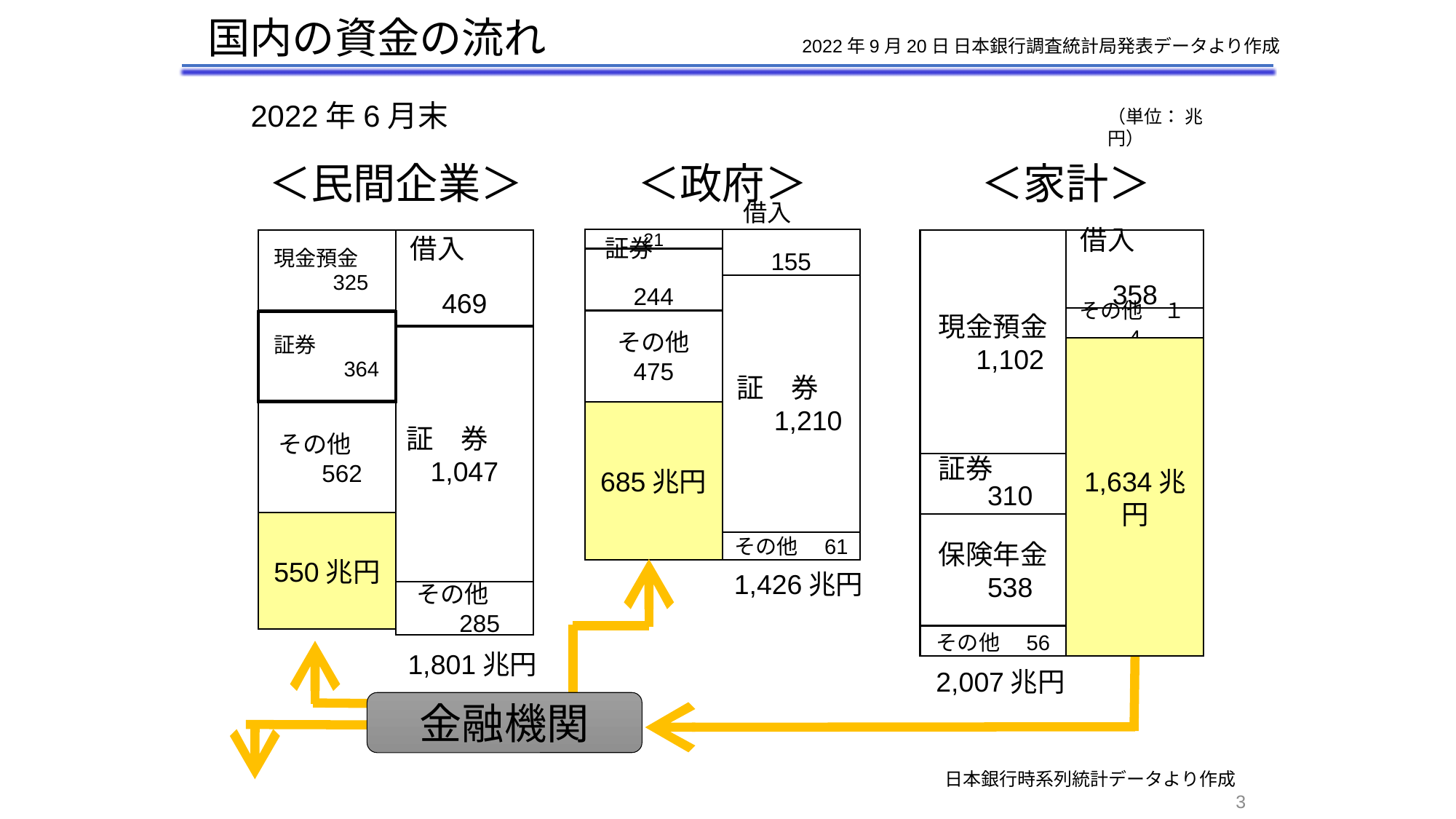

国内の資金の流れ
2022年9月20日 日本銀行調査統計局発表データより作成
2022年6月末
（単位： 兆円）
＜民間企業＞
＜政府＞
＜家計＞
借入
155
21
借入　　　　　　358
現金預金　　　325
借入　　　　　　469
現金預金　1,102
証券
244
証　券　　1,210
その他　１4
その他
475
証券　　　　　　364
証　券　1,047
1,634兆円
685兆円
その他　　562
証券　　　310
550兆円
保険年金　538
その他　61
1,426兆円
その他　　285
その他　56
1,801兆円
2,007兆円
金融機関
日本銀行時系列統計データより作成
3